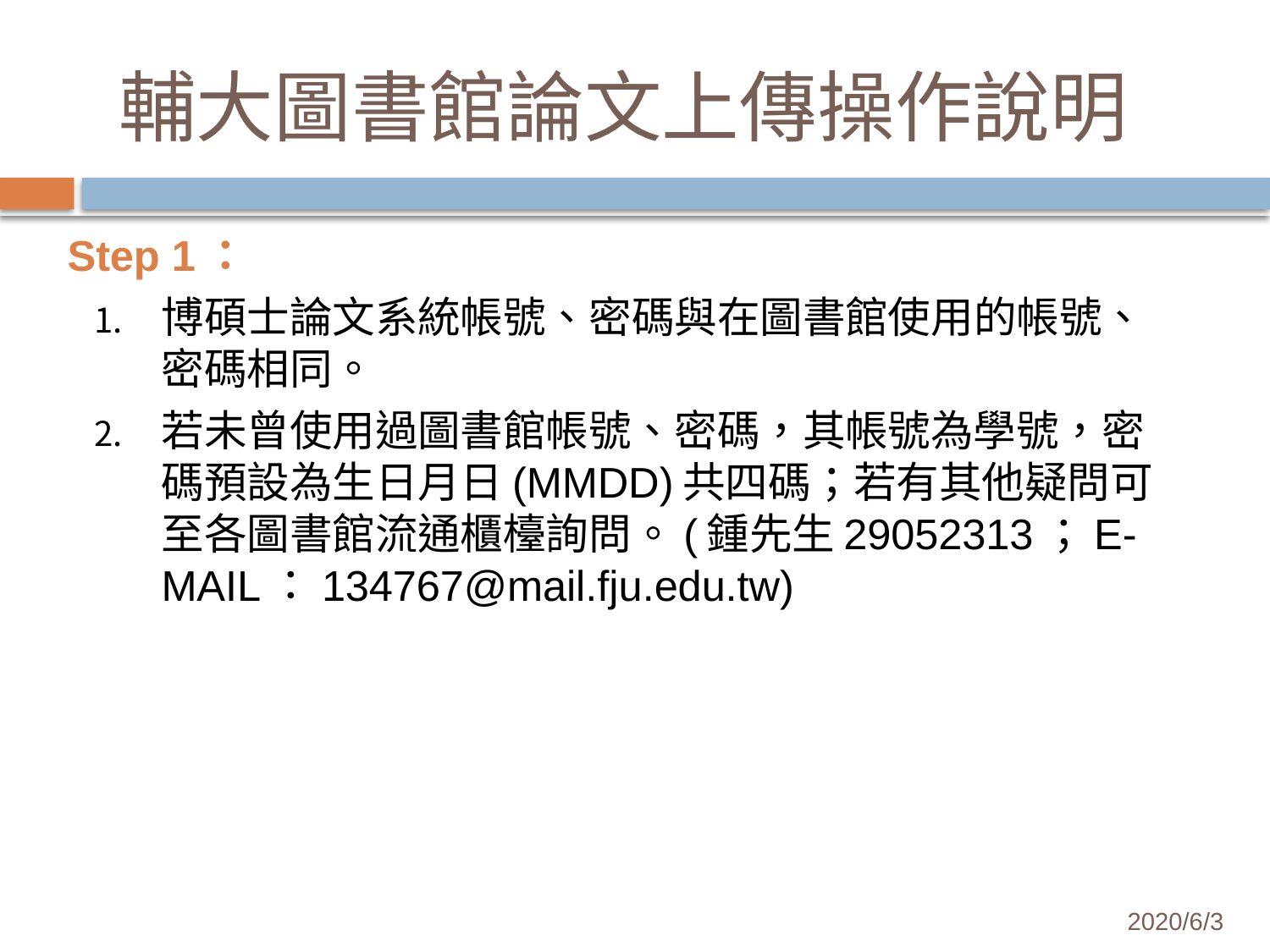

輔大圖書館論文上傳操作說明
Step 1：
博碩士論文系統帳號、密碼與在圖書館使用的帳號、密碼相同。
若未曾使用過圖書館帳號、密碼，其帳號為學號，密碼預設為生日月日(MMDD)共四碼；若有其他疑問可至各圖書館流通櫃檯詢問。(鍾先生29052313；E-MAIL：134767@mail.fju.edu.tw)
2020/6/3